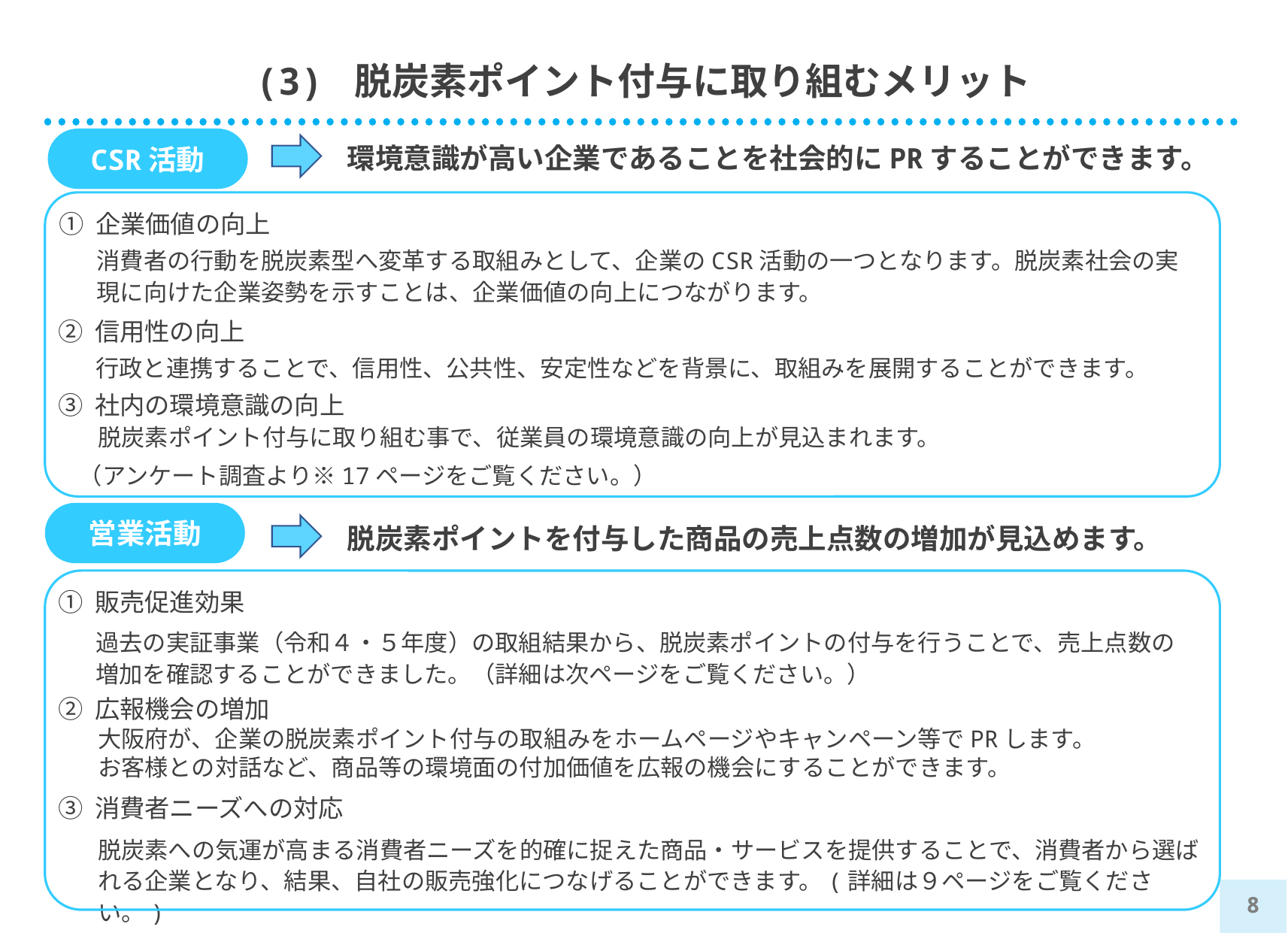

# (3) 脱炭素ポイント付与に取り組むメリット
CSR活動

環境意識が高い企業であることを社会的にPRすることができます。

① 企業価値の向上
消費者の行動を脱炭素型へ変革する取組みとして、企業のCSR活動の一つとなります。脱炭素社会の実現に向けた企業姿勢を示すことは、企業価値の向上につながります。
② 信用性の向上
行政と連携することで、信用性、公共性、安定性などを背景に、取組みを展開することができます。
③ 社内の環境意識の向上
脱炭素ポイント付与に取り組む事で、従業員の環境意識の向上が見込まれます。
（アンケート調査より※17ページをご覧ください。）
営業活動

脱炭素ポイントを付与した商品の売上点数の増加が見込めます。

① 販売促進効果
過去の実証事業（令和４・５年度）の取組結果から、脱炭素ポイントの付与を行うことで、売上点数の増加を確認することができました。（詳細は次ページをご覧ください。）
② 広報機会の増加
大阪府が、企業の脱炭素ポイント付与の取組みをホームページやキャンペーン等でPRします。
お客様との対話など、商品等の環境面の付加価値を広報の機会にすることができます。
③ 消費者ニーズへの対応
脱炭素への気運が高まる消費者ニーズを的確に捉えた商品・サービスを提供することで、消費者から選ばれる企業となり、結果、自社の販売強化につなげることができます。(詳細は９ページをご覧ください。)
8